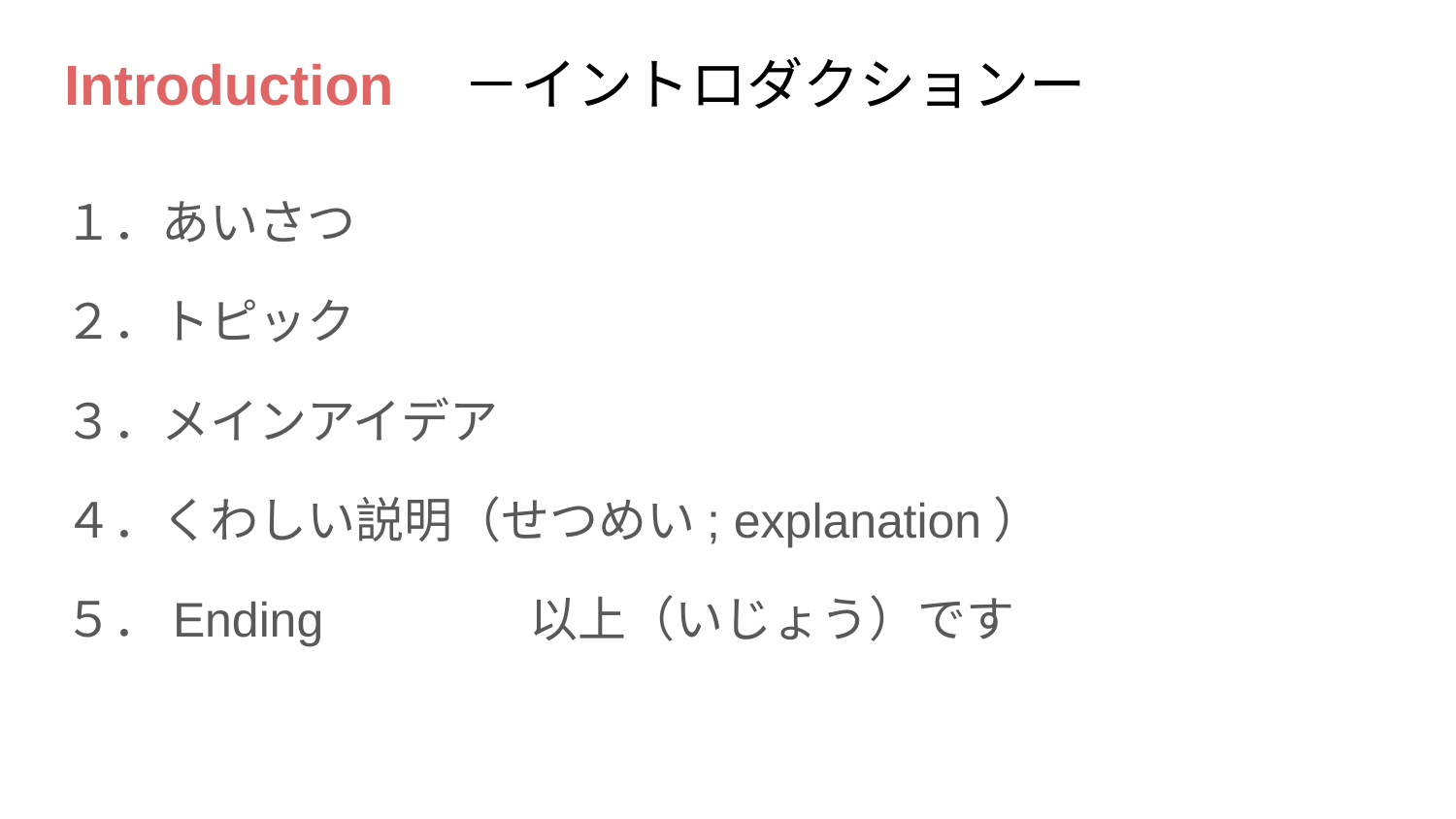

# Introduction　－イントロダクションー
１．あいさつ
２．トピック
３．メインアイデア
４．くわしい説明（せつめい; explanation）
５．Ending　　　　以上（いじょう）です